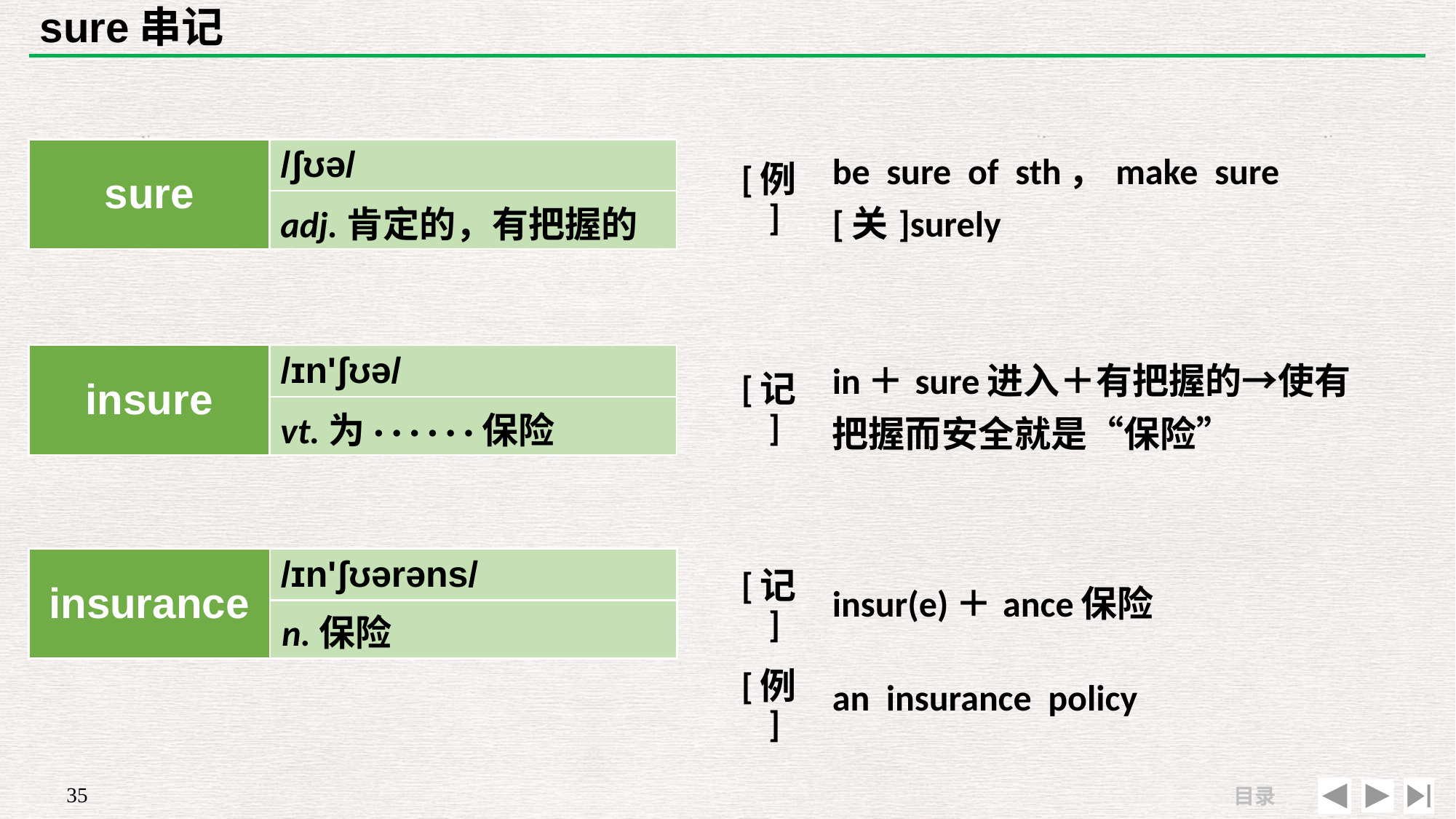

# sure串记

|  |  |
| --- | --- |
| [例] | be sure of sth，make sure　[关]surely |
| sure | /ʃʊə/ |
| --- | --- |
|  |  |
adj.肯定的，有把握的
| insure | /ɪn'ʃʊə/ |
| --- | --- |
|  |  |
| [记] | in＋sure进入＋有把握的→使有把握而安全就是“保险” |
| --- | --- |
|  |  |
vt.为· · · · · ·保险
| insurance | /ɪn'ʃʊərəns/ |
| --- | --- |
|  |  |
| [记] | insur(e)＋ance保险 |
| --- | --- |
| [例] | an insurance policy |
n.保险